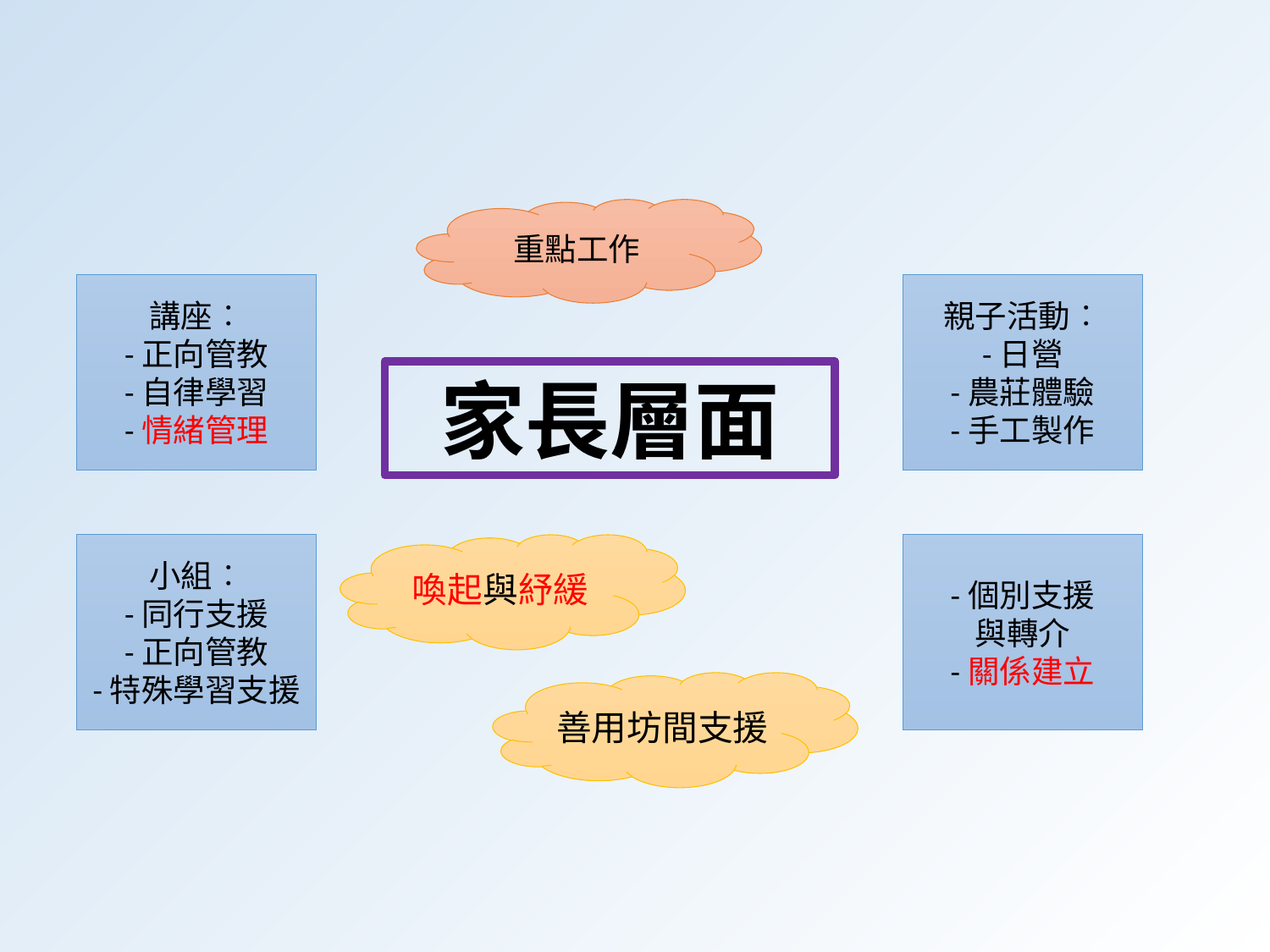

重點工作
講座︰
-正向管教
-自律學習
-情緒管理
親子活動︰
-日營
-農莊體驗
-手工製作
家長層面
小組︰
-同行支援
-正向管教
-特殊學習支援
喚起與紓緩
-個別支援
與轉介
-關係建立
善用坊間支援